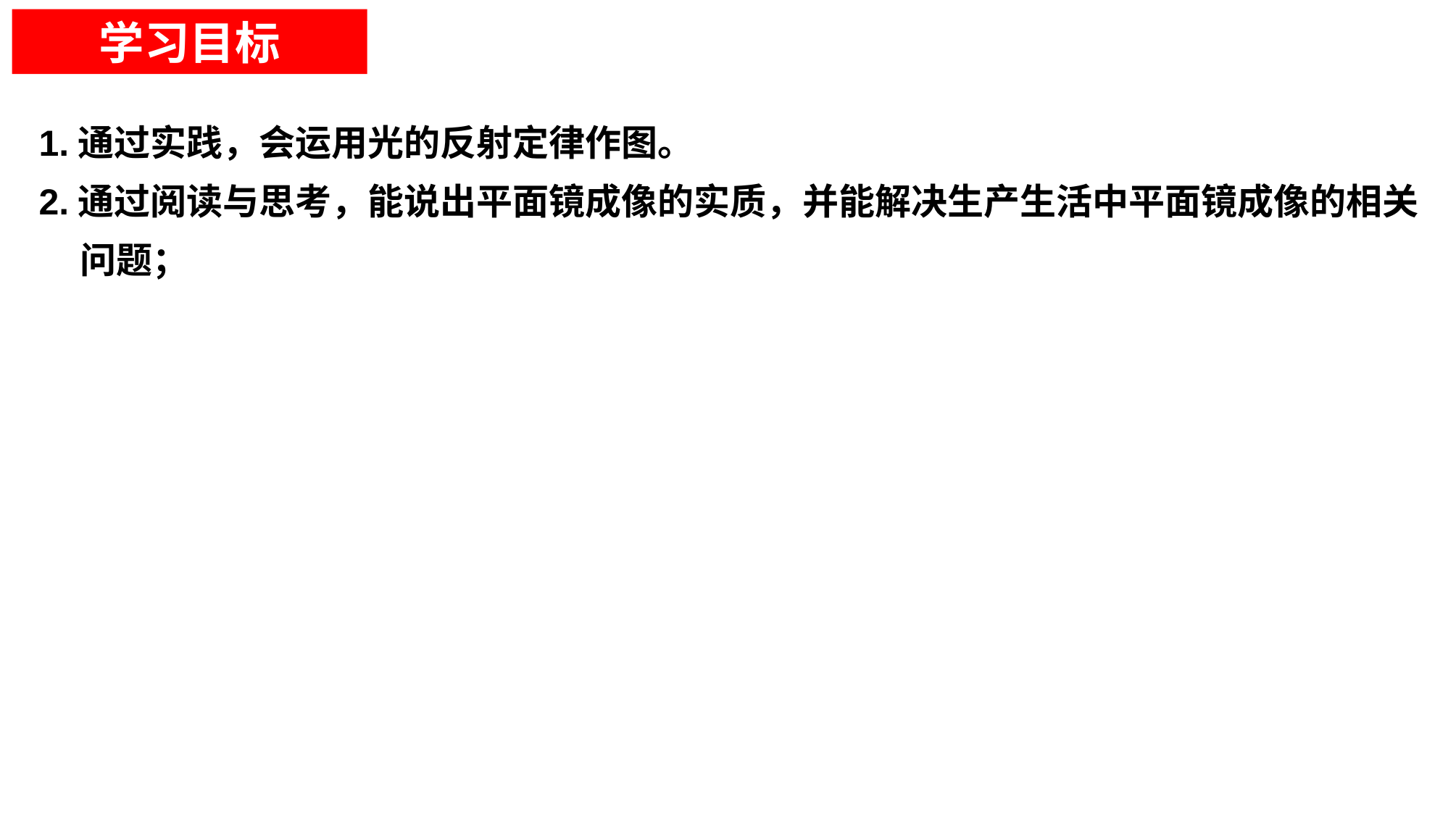

学习目标
1.通过实践，会运用光的反射定律作图。
2.通过阅读与思考，能说出平面镜成像的实质，并能解决生产生活中平面镜成像的相关问题；